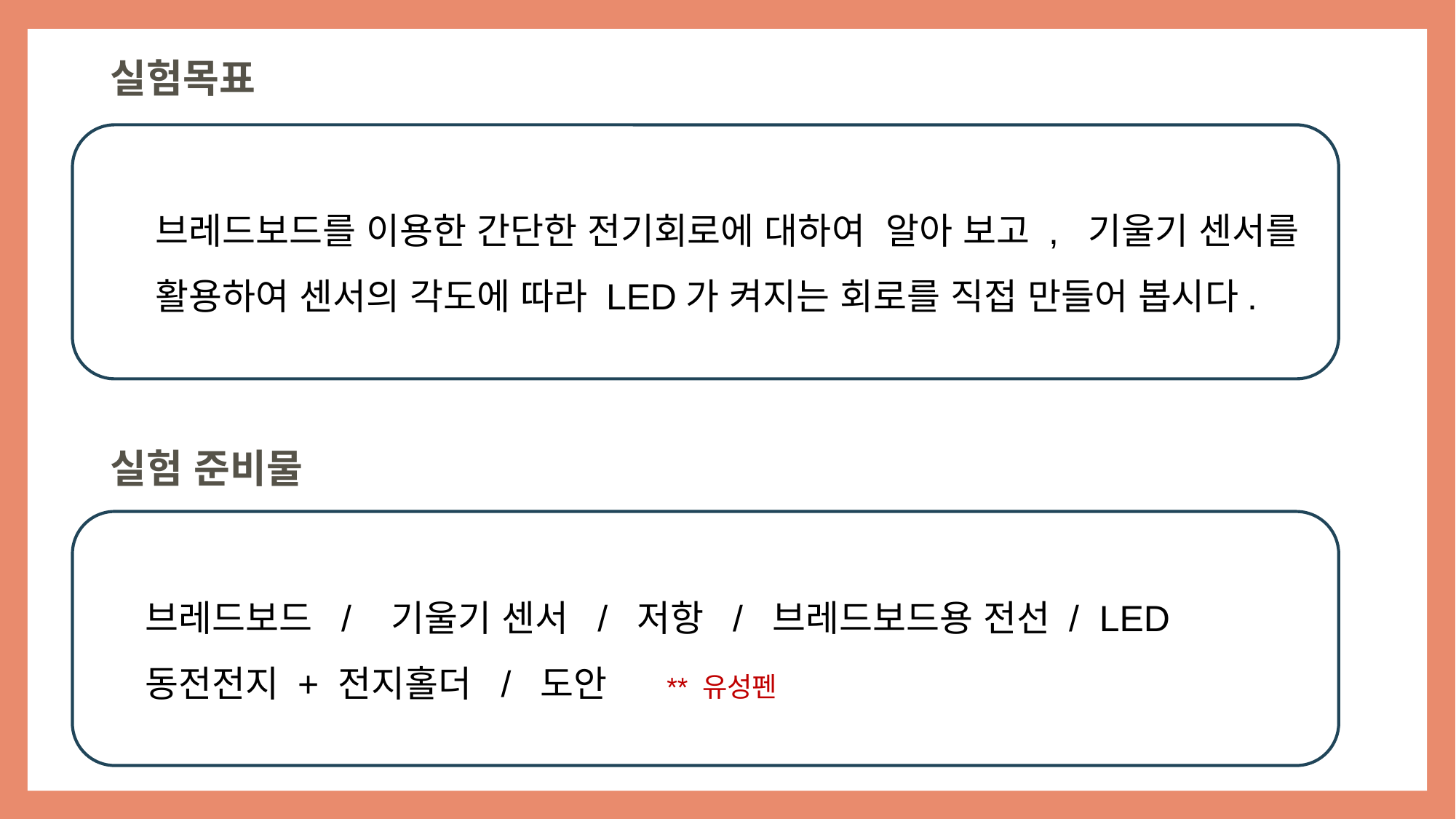

실험목표
     브레드보드를 이용한 간단한 전기회로에 대하여  알아 보고 ,  기울기 센서를
     활용하여 센서의 각도에 따라 LED가 켜지는 회로를 직접 만들어 봅시다.
실험 준비물
    브레드보드  /   기울기 센서  /  저항  /  브레드보드용 전선 /  LED
    동전전지 + 전지홀더  /  도안     ** 유성펜